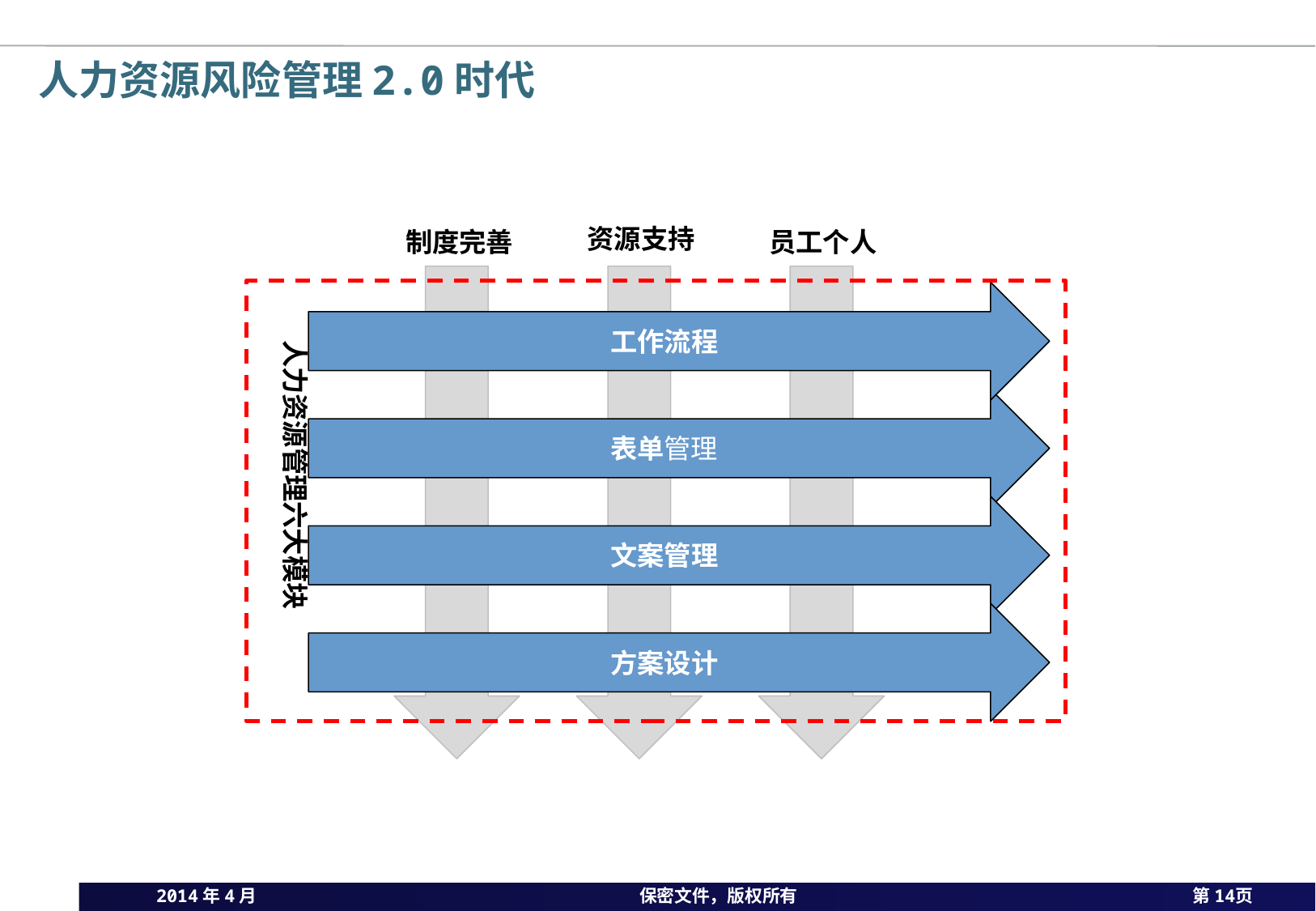

# 人力资源风险管理2.0时代
资源支持
制度完善
员工个人

工作流程
表单管理
文案管理
方案设计

人力资源管理六大模块